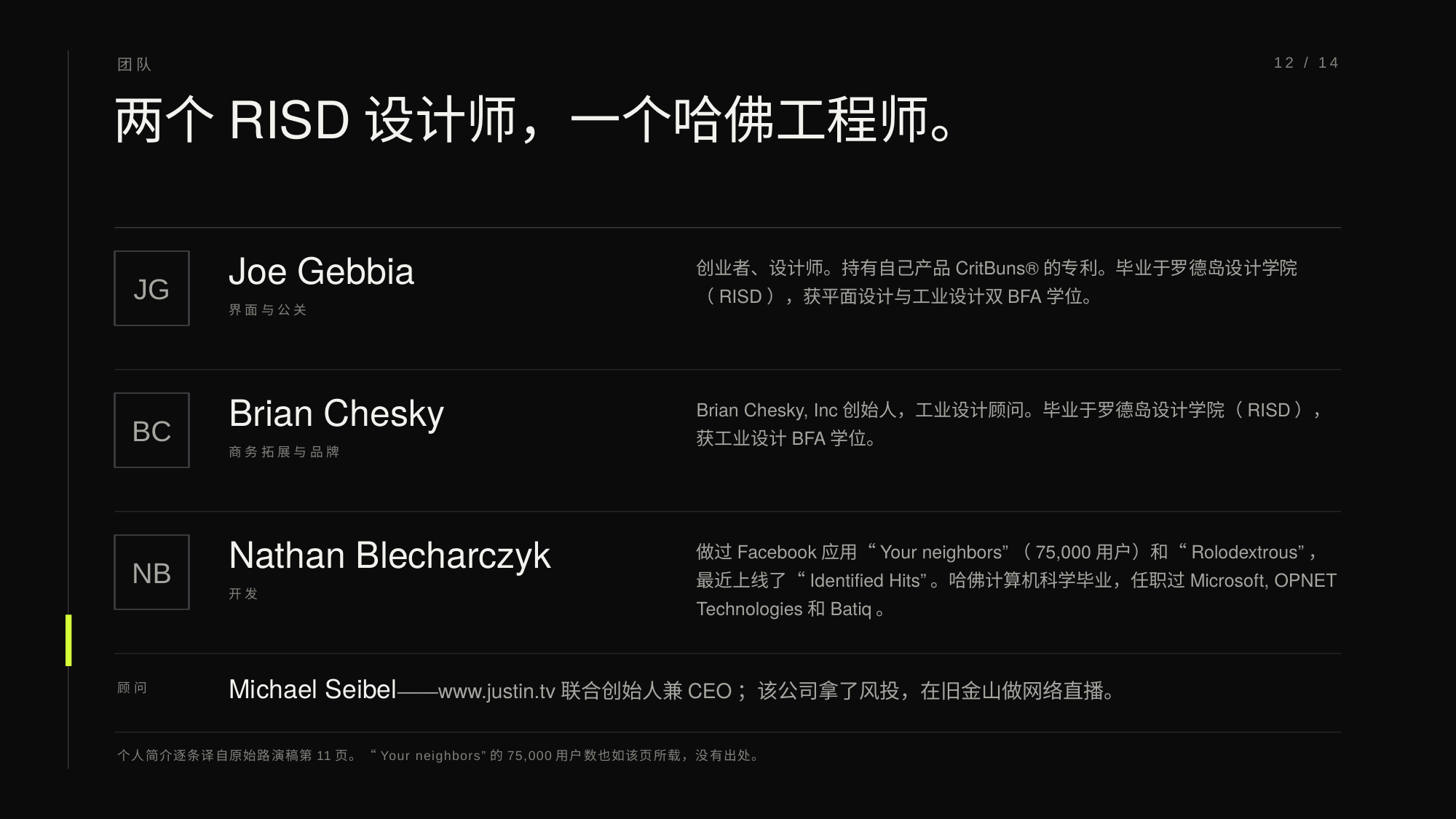

团队
12 / 14
两个RISD设计师，一个哈佛工程师。

Joe Gebbia
创业者、设计师。持有自己产品CritBuns®的专利。毕业于罗德岛设计学院（RISD），获平面设计与工业设计双BFA学位。

JG
界面与公关

Brian Chesky
Brian Chesky, Inc创始人，工业设计顾问。毕业于罗德岛设计学院（RISD），获工业设计BFA学位。

BC
商务拓展与品牌

Nathan Blecharczyk
做过Facebook应用“Your neighbors”（75,000用户）和“Rolodextrous”，最近上线了“Identified Hits”。哈佛计算机科学毕业，任职过Microsoft, OPNET Technologies和Batiq。

NB
开发

Michael Seibel——www.justin.tv联合创始人兼CEO；该公司拿了风投，在旧金山做网络直播。
顾问

个人简介逐条译自原始路演稿第11页。“Your neighbors”的75,000用户数也如该页所载，没有出处。